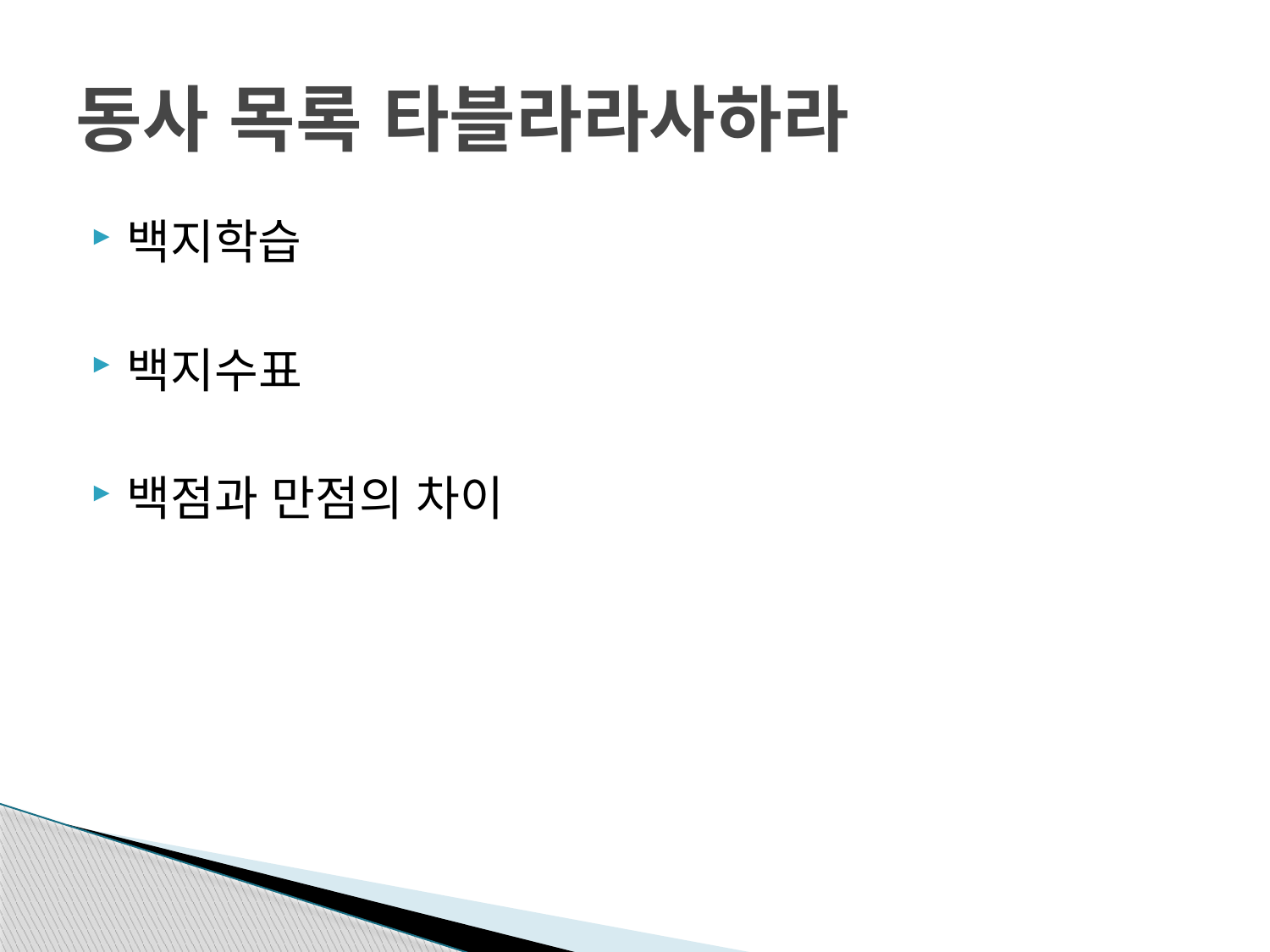

# 동사 목록 타블라라사하라
백지학습

백지수표

백점과 만점의 차이